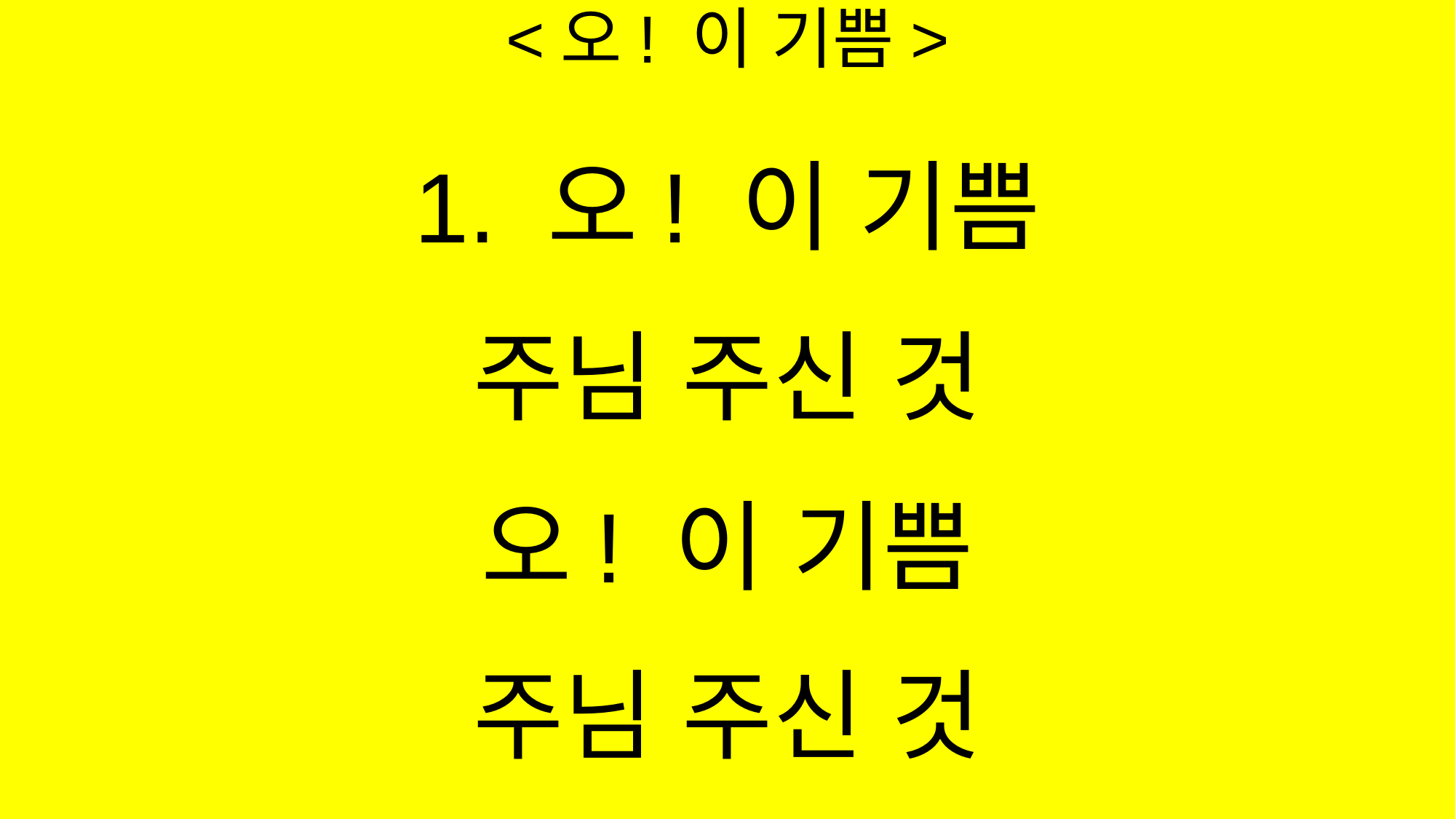

# <오! 이 기쁨>
1. 오! 이 기쁨

주님 주신 것

오! 이 기쁨

주님 주신 것